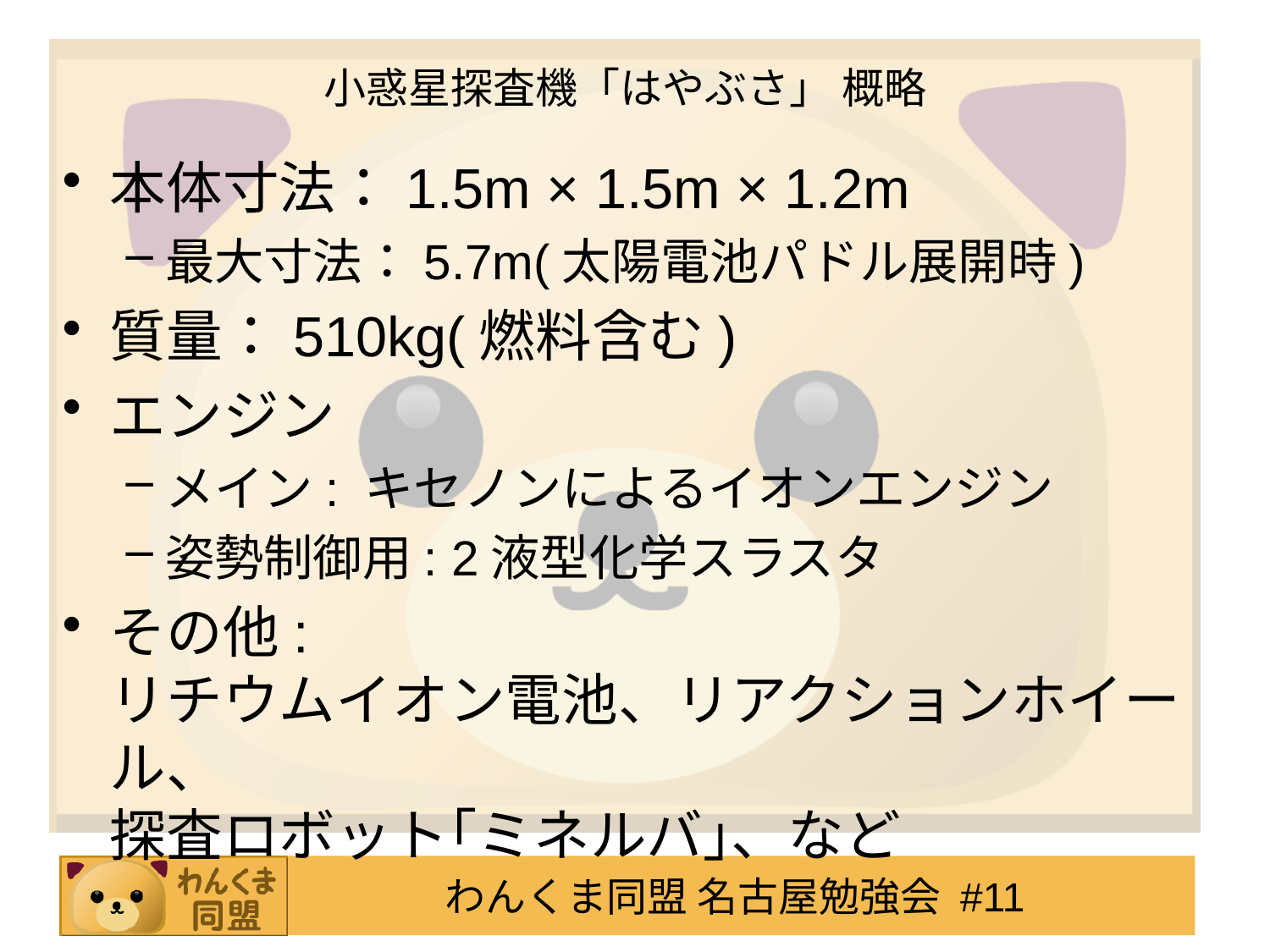

# 小惑星探査機「はやぶさ」 概略
本体寸法：1.5m × 1.5m × 1.2m
最大寸法：5.7m(太陽電池パドル展開時)
質量：510kg(燃料含む)
エンジン
メイン: キセノンによるイオンエンジン
姿勢制御用: 2液型化学スラスタ
その他:
リチウムイオン電池、リアクションホイール、
探査ロボット｢ミネルバ｣、など